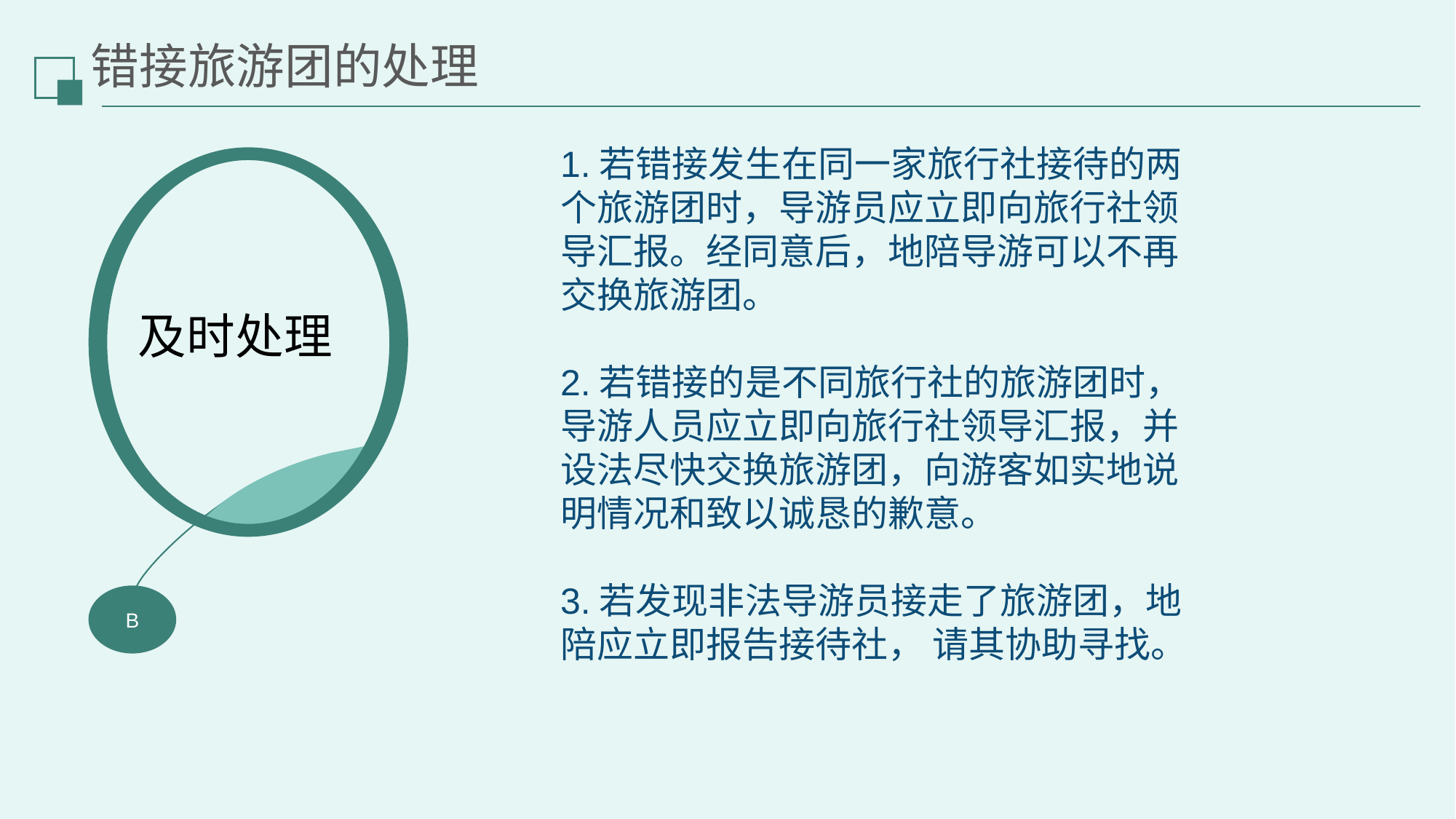

错接旅游团的处理

1.若错接发生在同一家旅行社接待的两个旅游团时，导游员应立即向旅行社领导汇报。经同意后，地陪导游可以不再交换旅游团。

2.若错接的是不同旅行社的旅游团时，导游人员应立即向旅行社领导汇报，并设法尽快交换旅游团，向游客如实地说明情况和致以诚恳的歉意。

3.若发现非法导游员接走了旅游团，地陪应立即报告接待社， 请其协助寻找。

B
及时处理